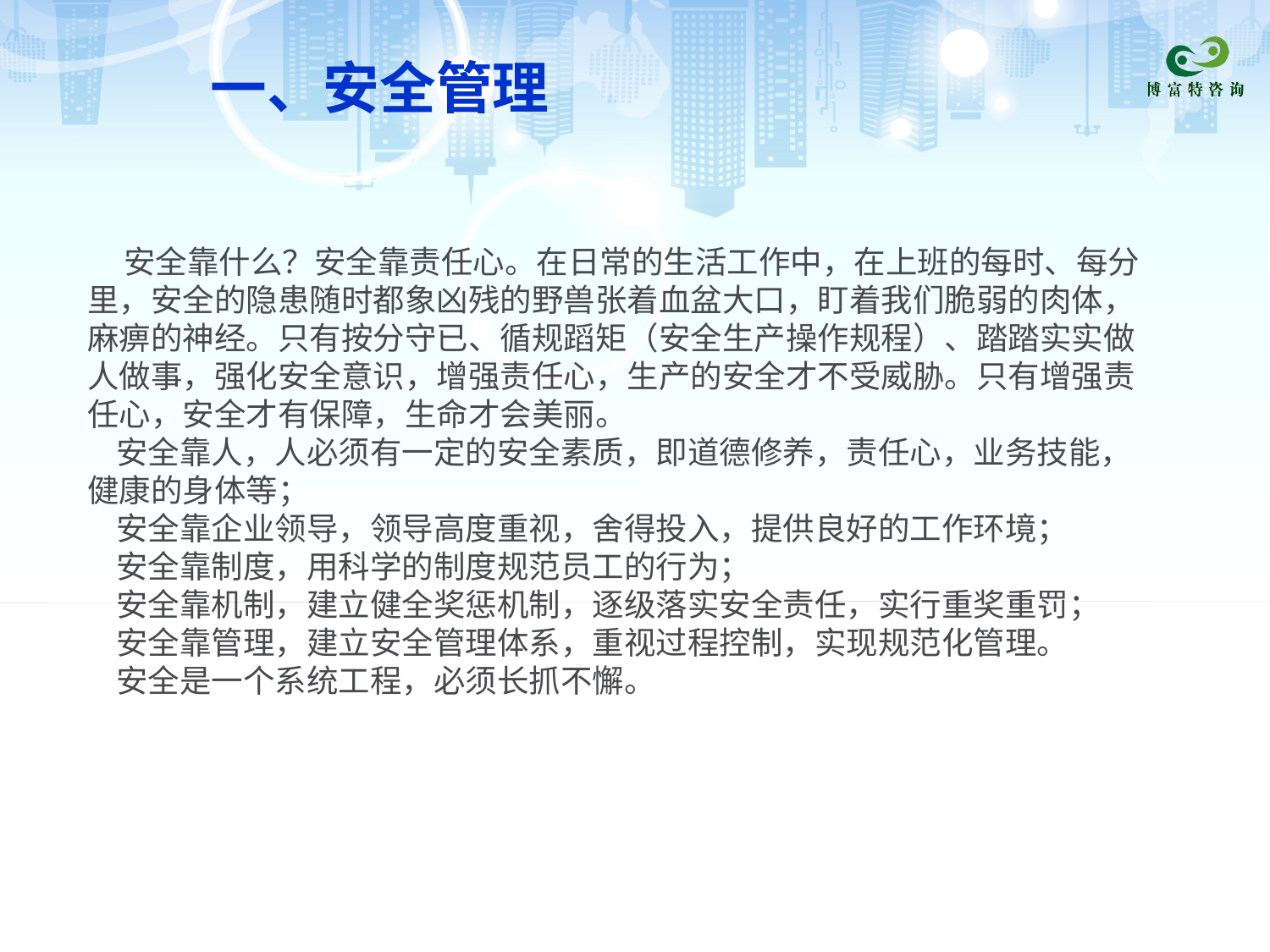

一、安全管理
    安全靠什么？安全靠责任心。在日常的生活工作中，在上班的每时、每分里，安全的隐患随时都象凶残的野兽张着血盆大口，盯着我们脆弱的肉体，麻痹的神经。只有按分守已、循规蹈矩（安全生产操作规程）、踏踏实实做人做事，强化安全意识，增强责任心，生产的安全才不受威胁。只有增强责任心，安全才有保障，生命才会美丽。
    安全靠人，人必须有一定的安全素质，即道德修养，责任心，业务技能，健康的身体等；
    安全靠企业领导，领导高度重视，舍得投入，提供良好的工作环境；
    安全靠制度，用科学的制度规范员工的行为；
    安全靠机制，建立健全奖惩机制，逐级落实安全责任，实行重奖重罚；
    安全靠管理，建立安全管理体系，重视过程控制，实现规范化管理。
    安全是一个系统工程，必须长抓不懈。